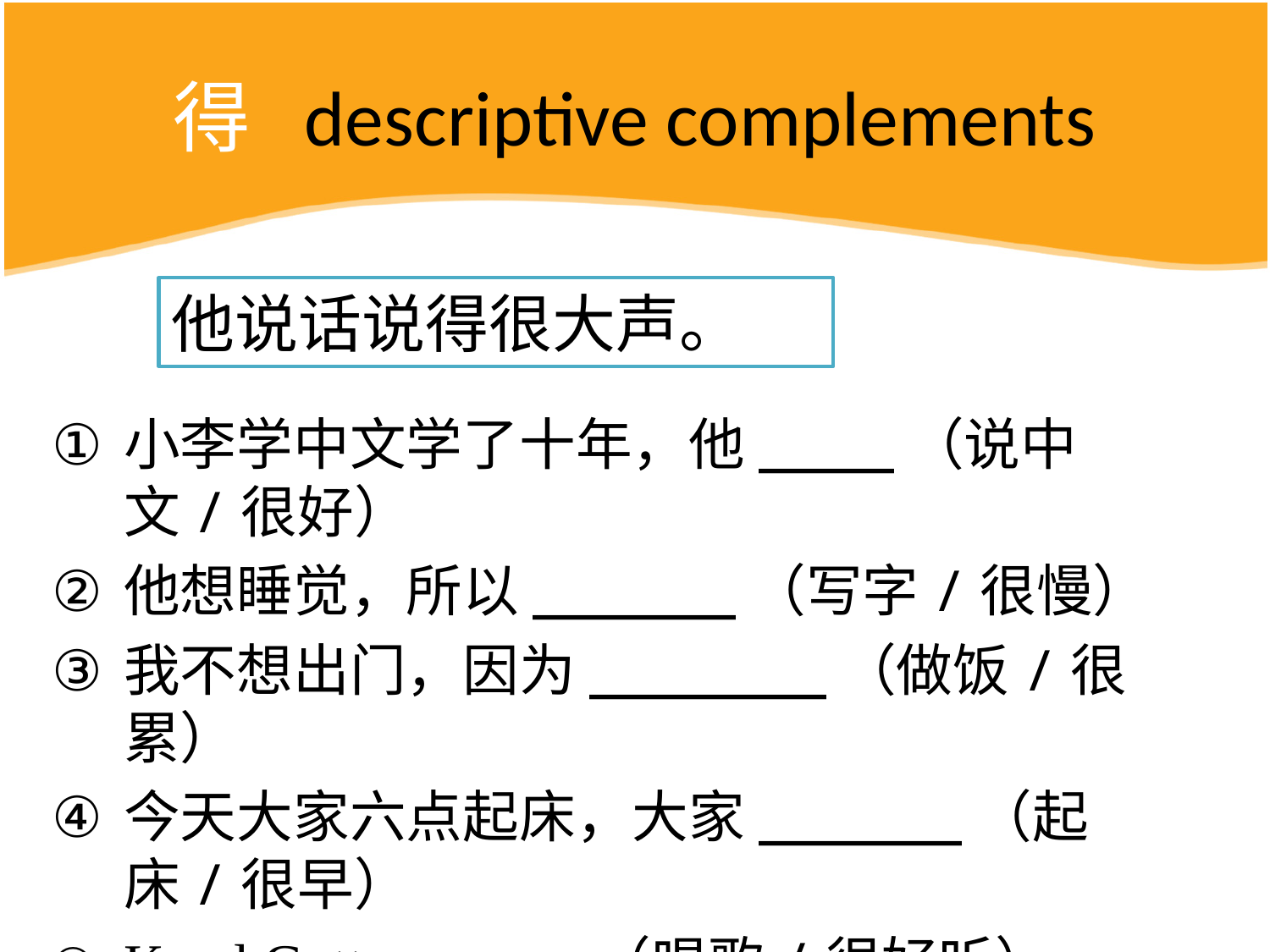

# 得  descriptive complements

小李学中文学了十年，他____（说中文/很好）
他想睡觉，所以______（写字/很慢）
我不想出门，因为_______（做饭/很累）
今天大家六点起床，大家______（起床/很早）
Karel Gott ______（唱歌/很好听）

他说话说得很大声。